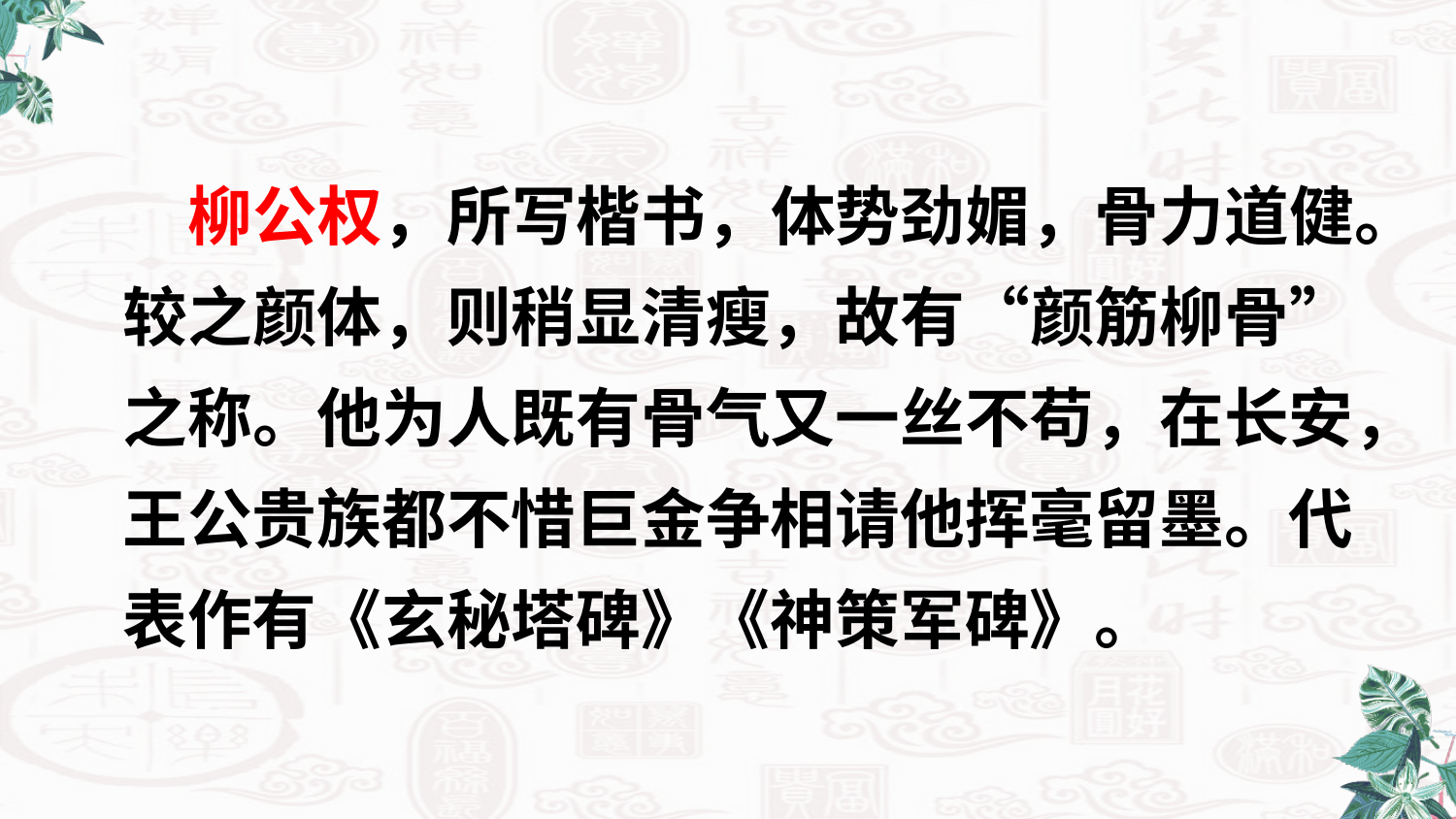

柳公权，所写楷书，体势劲媚，骨力道健。较之颜体，则稍显清瘦，故有“颜筋柳骨”之称。他为人既有骨气又一丝不苟，在长安，王公贵族都不惜巨金争相请他挥毫留墨。代表作有《玄秘塔碑》《神策军碑》。